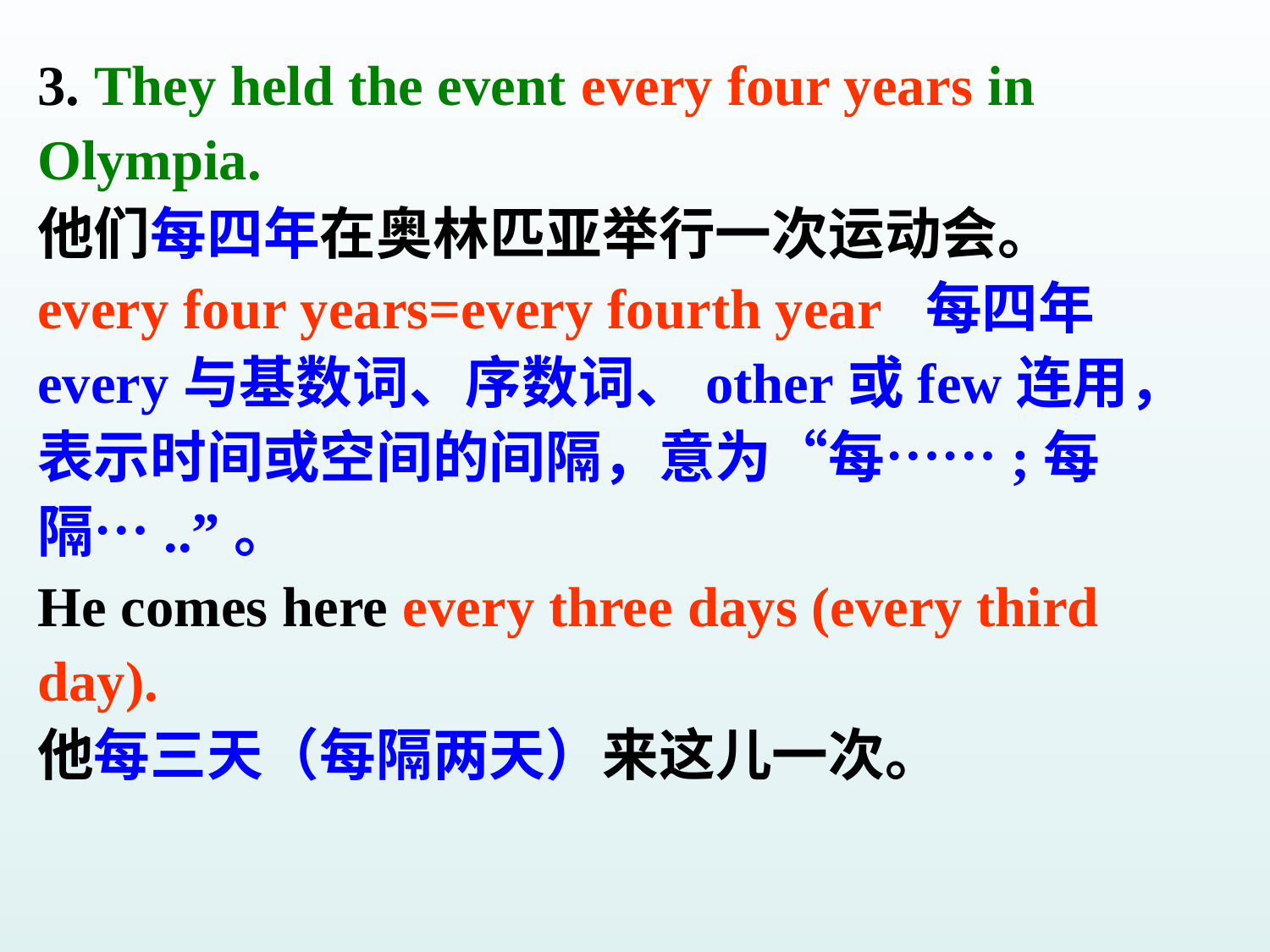

3. They held the event every four years in
Olympia.
他们每四年在奥林匹亚举行一次运动会。
every four years=every fourth year  每四年
every与基数词、序数词、other或few连用，
表示时间或空间的间隔，意为“每……;每
隔…..”。
He comes here every three days (every third
day).
他每三天（每隔两天）来这儿一次。